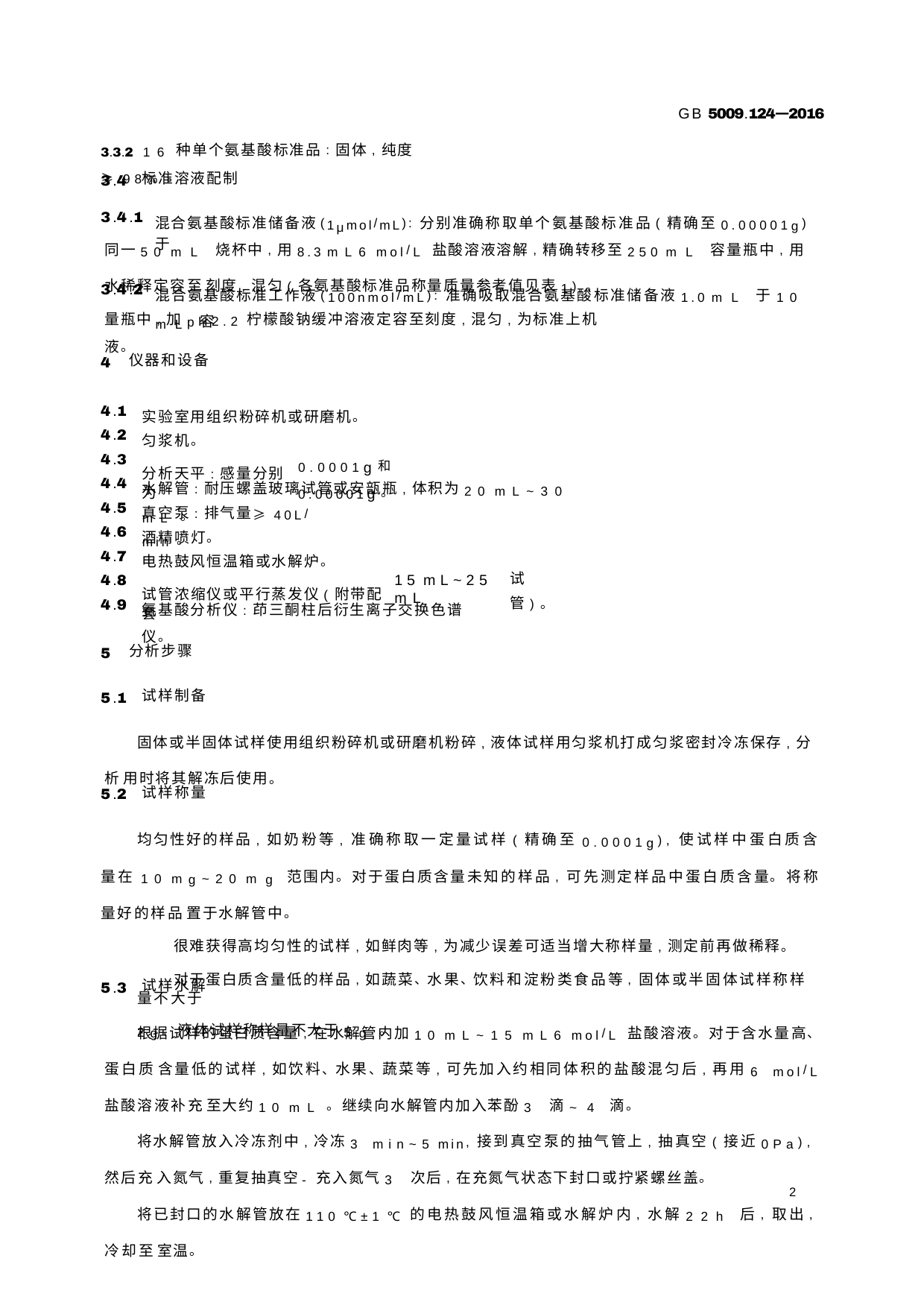

GB 5009.124—2016
3.3.2 16种单个氨基酸标准品:固体,纯度≥98%。
标准溶液配制
3.4
混合氨基酸标准储备液(1μmol/mL):分别准确称取单个氨基酸标准品(精确至0.00001g)于
3.4.1
同一50 mL 烧杯中,用8.3 mL6 mol/L 盐酸溶液溶解,精确转移至250 mL 容量瓶中,用水稀释定容至 刻度,混匀(各氨基酸标准品称量质量参考值见表1)。
混合氨基酸标准工作液(100nmol/mL):准确吸取混合氨基酸标准储备液1.0 mL 于10 mL 容
3.4.2
量瓶中,加pH2.2柠檬酸钠缓冲溶液定容至刻度,混匀,为标准上机液。
仪器和设备
4
实验室用组织粉碎机或研磨机。
4.1
匀浆机。
分析天平:感量分别为
4.2
4.3
0.0001g和0.00001g。
水解管:耐压螺盖玻璃试管或安瓿瓶,体积为20 mL~30 mL。
4.4
真空泵:排气量≥40L/min。
4.5
酒精喷灯。
4.6
电热鼓风恒温箱或水解炉。
试管浓缩仪或平行蒸发仪(附带配套
4.7
试管)。
4.8
15 mL~25 mL
氨基酸分析仪:茚三酮柱后衍生离子交换色谱仪。
4.9
5
分析步骤
试样制备
5.1
固体或半固体试样使用组织粉碎机或研磨机粉碎,液体试样用匀浆机打成匀浆密封冷冻保存,分析 用时将其解冻后使用。
试样称量
5.2
均匀性好的样品,如奶粉等,准确称取一定量试样(精确至 0.0001g),使试样中蛋白质含量在 10 mg~20 mg范围内。对于蛋白质含量未知的样品,可先测定样品中蛋白质含量。将称量好的样品 置于水解管中。
很难获得高均匀性的试样,如鲜肉等,为减少误差可适当增大称样量,测定前再做稀释。
对于蛋白质含量低的样品,如蔬菜、水果、饮料和淀粉类食品等,固体或半固体试样称样量不大于
2g,液体试样称样量不大于5g。
试样水解
5.3
根据试样的蛋白质含量,在水解管内加10 mL~15 mL6 mol/L 盐酸溶液。对于含水量高、蛋白质 含量低的试样,如饮料、水果、蔬菜等,可先加入约相同体积的盐酸混匀后,再用6 mol/L 盐酸溶液补充 至大约10 mL。继续向水解管内加入苯酚3滴~4滴。
将水解管放入冷冻剂中,冷冻3 min~5 min,接到真空泵的抽气管上,抽真空(接近0Pa),然后充 入氮气,重复抽真空-充入氮气3次后,在充氮气状态下封口或拧紧螺丝盖。
将已封口的水解管放在110 ℃ ±1 ℃ 的电热鼓风恒温箱或水解炉内,水解22h 后,取出,冷却至 室温。
2